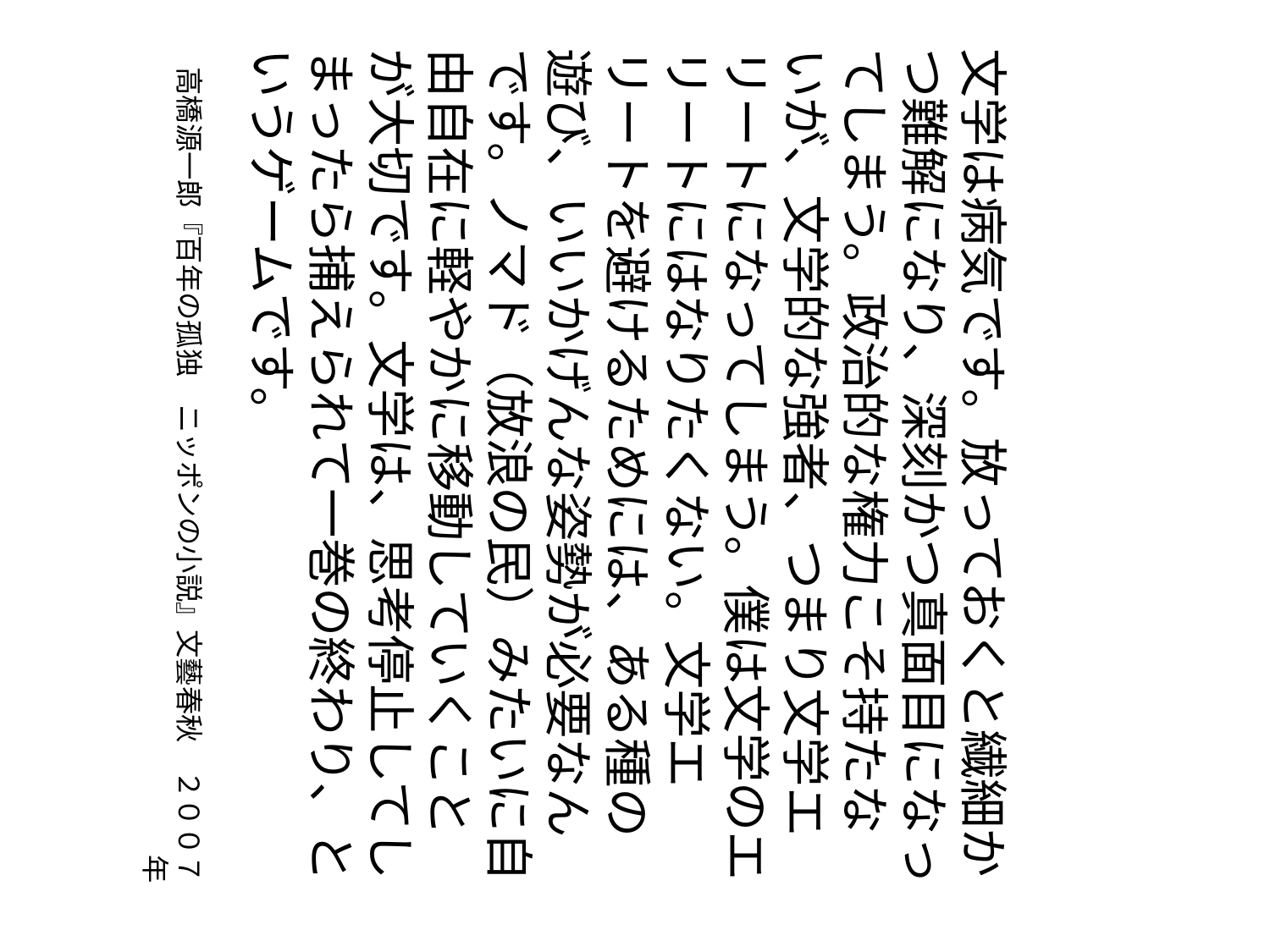

文学は病気です。放っておくと繊細かつ難解になり、深刻かつ真面目になってしまう。政治的な権力こそ持たないが、文学的な強者、つまり文学エリートになってしまう。僕は文学のエリートにはなりたくない。文学エリートを避けるためには、ある種の遊び、いいかげんな姿勢が必要なんです。ノマド（放浪の民）みたいに自由自在に軽やかに移動していくことが大切です。文学は、思考停止してしまったら捕えられて一巻の終わり、というゲームです。

高橋源一郎『百年の孤独　ニッポンの小説』文藝春秋　２００７年